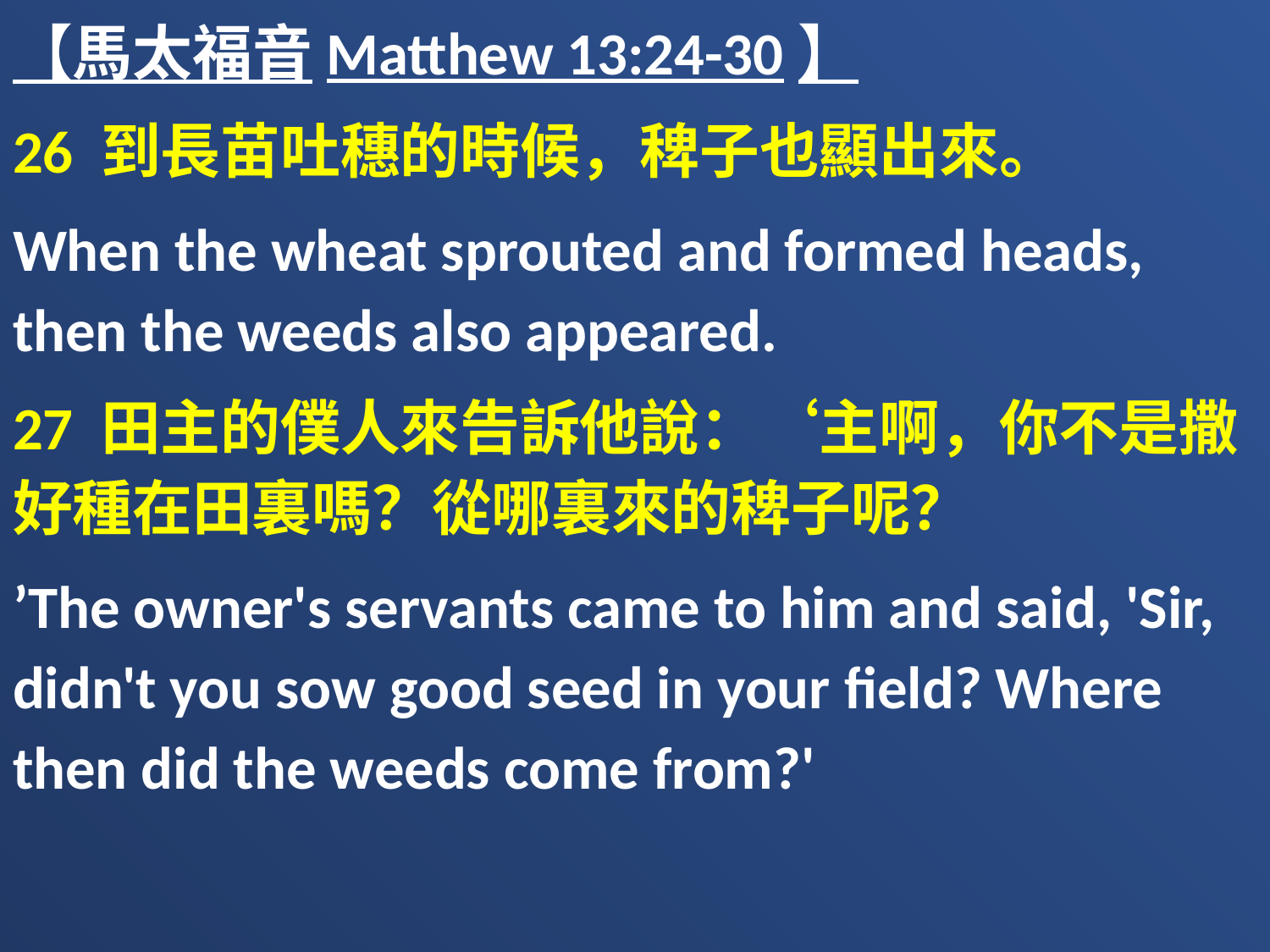

【馬太福音Matthew 13:24-30】
26 到長苗吐穗的時候，稗子也顯出來。
When the wheat sprouted and formed heads, then the weeds also appeared.
27 田主的僕人來告訴他說：‘主啊，你不是撒好種在田裏嗎？從哪裏來的稗子呢？
’The owner's servants came to him and said, 'Sir, didn't you sow good seed in your field? Where then did the weeds come from?'